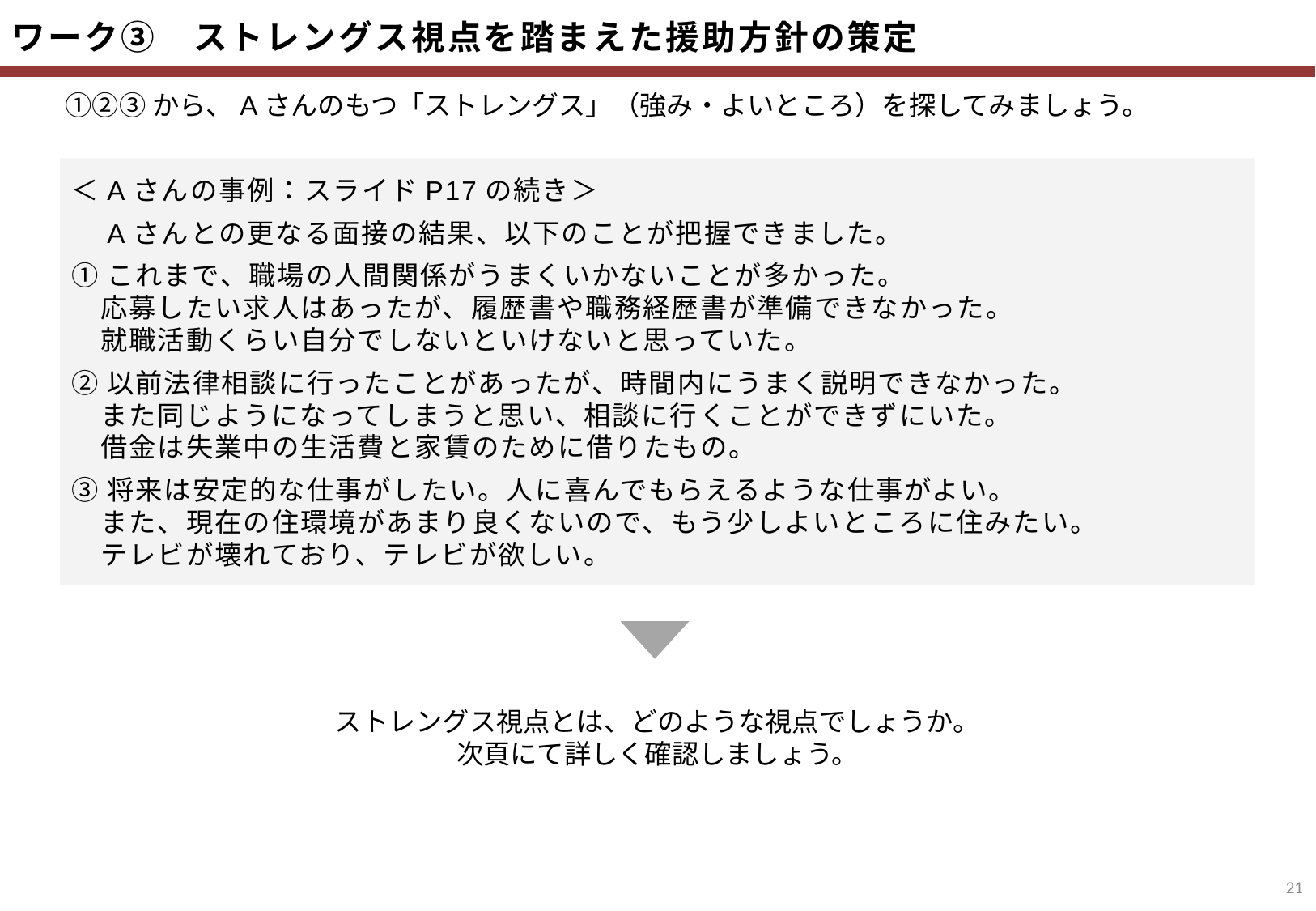

ワーク③　ストレングス視点を踏まえた援助方針の策定
①②③から、Aさんのもつ「ストレングス」（強み・よいところ）を探してみましょう。
＜Aさんの事例：スライドP17の続き＞
　Aさんとの更なる面接の結果、以下のことが把握できました。
①これまで、職場の人間関係がうまくいかないことが多かった。
　応募したい求人はあったが、履歴書や職務経歴書が準備できなかった。
　就職活動くらい自分でしないといけないと思っていた。
②以前法律相談に行ったことがあったが、時間内にうまく説明できなかった。
　また同じようになってしまうと思い、相談に行くことができずにいた。
　借金は失業中の生活費と家賃のために借りたもの。
③将来は安定的な仕事がしたい。人に喜んでもらえるような仕事がよい。
　また、現在の住環境があまり良くないので、もう少しよいところに住みたい。
　テレビが壊れており、テレビが欲しい。

ストレングス視点とは、どのような視点でしょうか。
次頁にて詳しく確認しましょう。
21